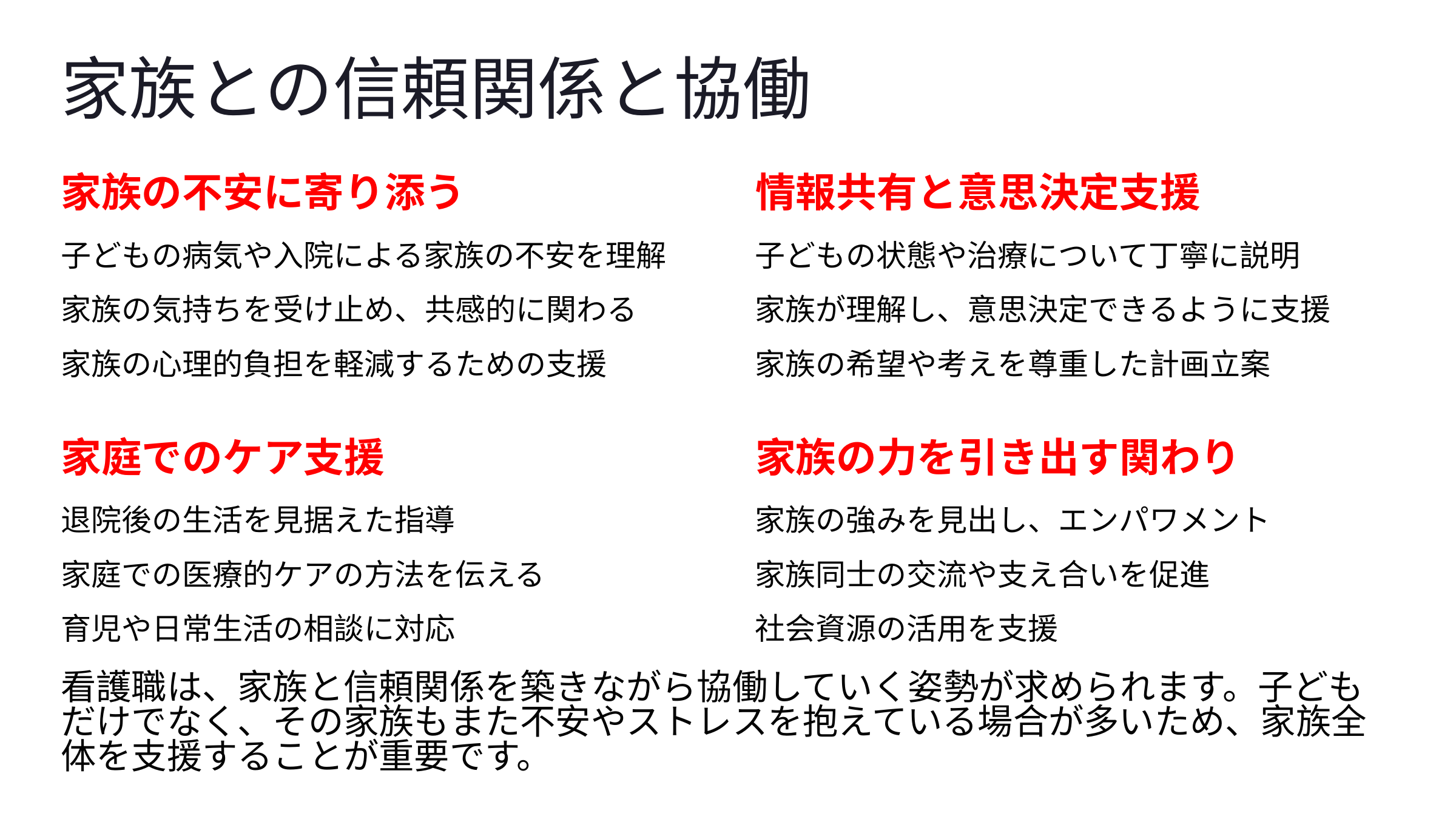

家族との信頼関係と協働
家族の不安に寄り添う
情報共有と意思決定支援
子どもの病気や入院による家族の不安を理解
子どもの状態や治療について丁寧に説明
家族の気持ちを受け止め、共感的に関わる
家族が理解し、意思決定できるように支援
家族の心理的負担を軽減するための支援
家族の希望や考えを尊重した計画立案
家庭でのケア支援
家族の力を引き出す関わり
退院後の生活を見据えた指導
家族の強みを見出し、エンパワメント
家庭での医療的ケアの方法を伝える
家族同士の交流や支え合いを促進
育児や日常生活の相談に対応
社会資源の活用を支援
看護職は、家族と信頼関係を築きながら協働していく姿勢が求められます。子どもだけでなく、その家族もまた不安やストレスを抱えている場合が多いため、家族全体を支援することが重要です。